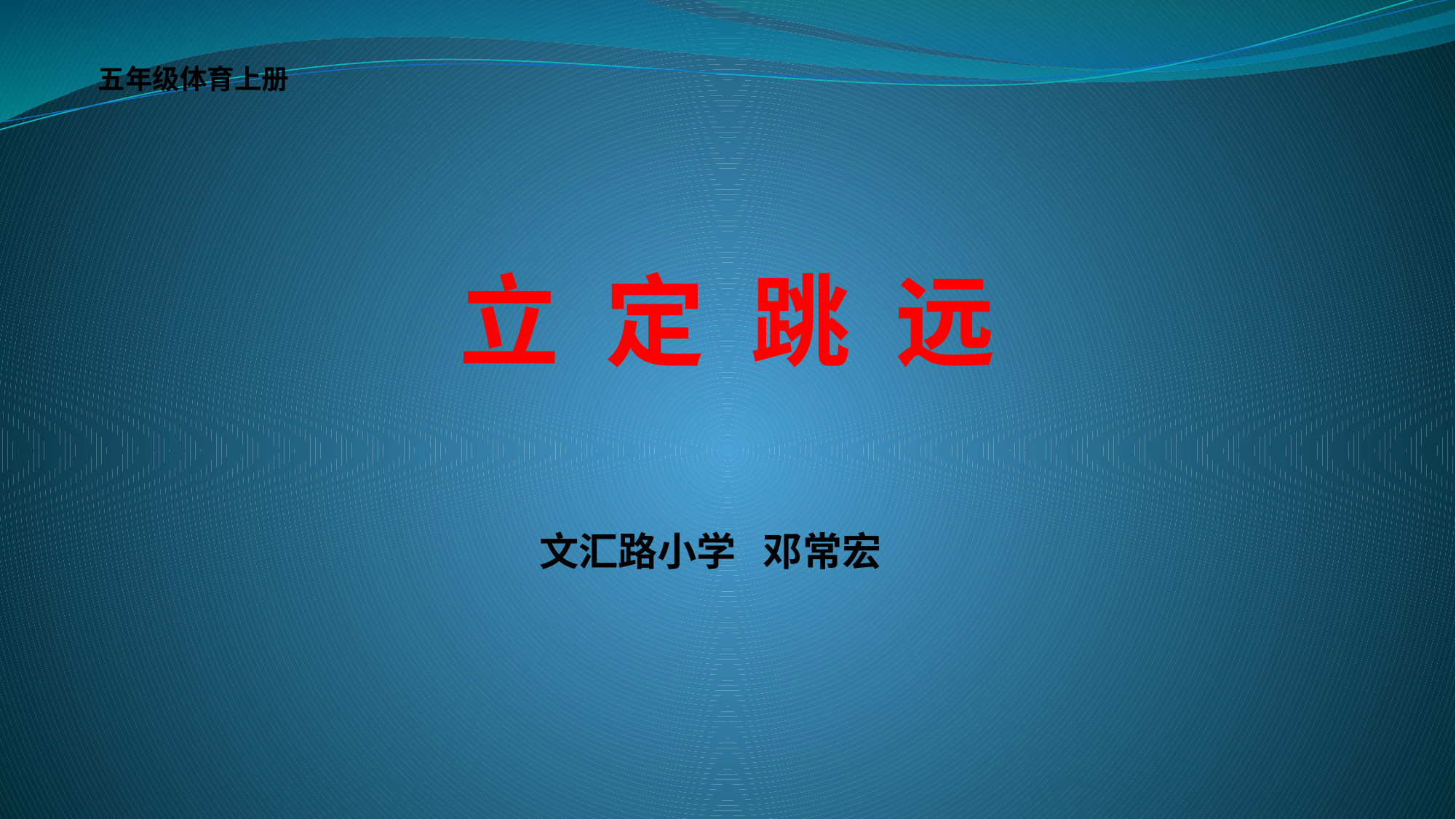

五年级体育上册

立  定  跳  远
文汇路小学   邓常宏